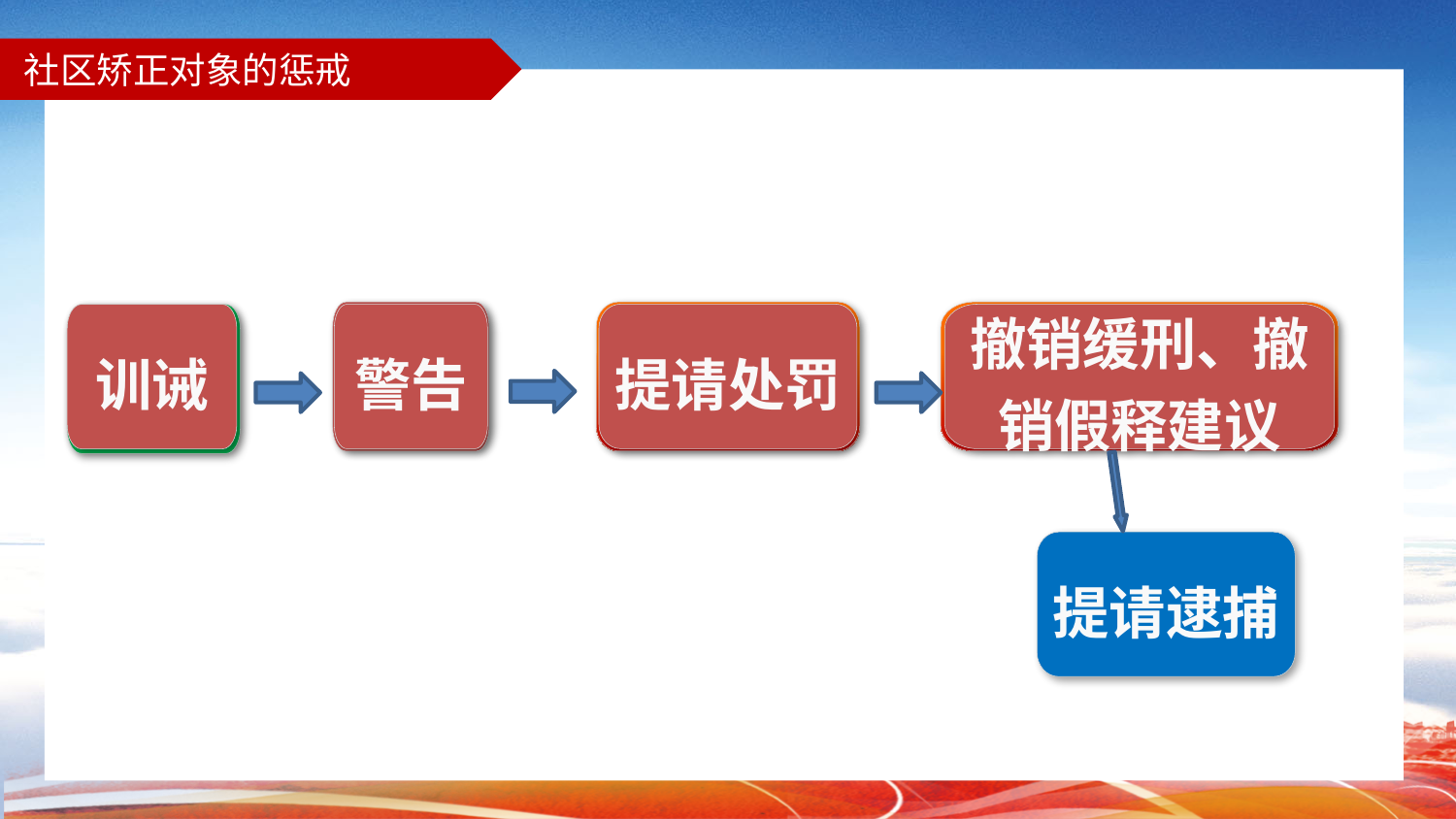

# 社区矫正对象的惩戒

提请处罚

撤销缓刑、撤销假释建议

警告
训诫

提请逮捕